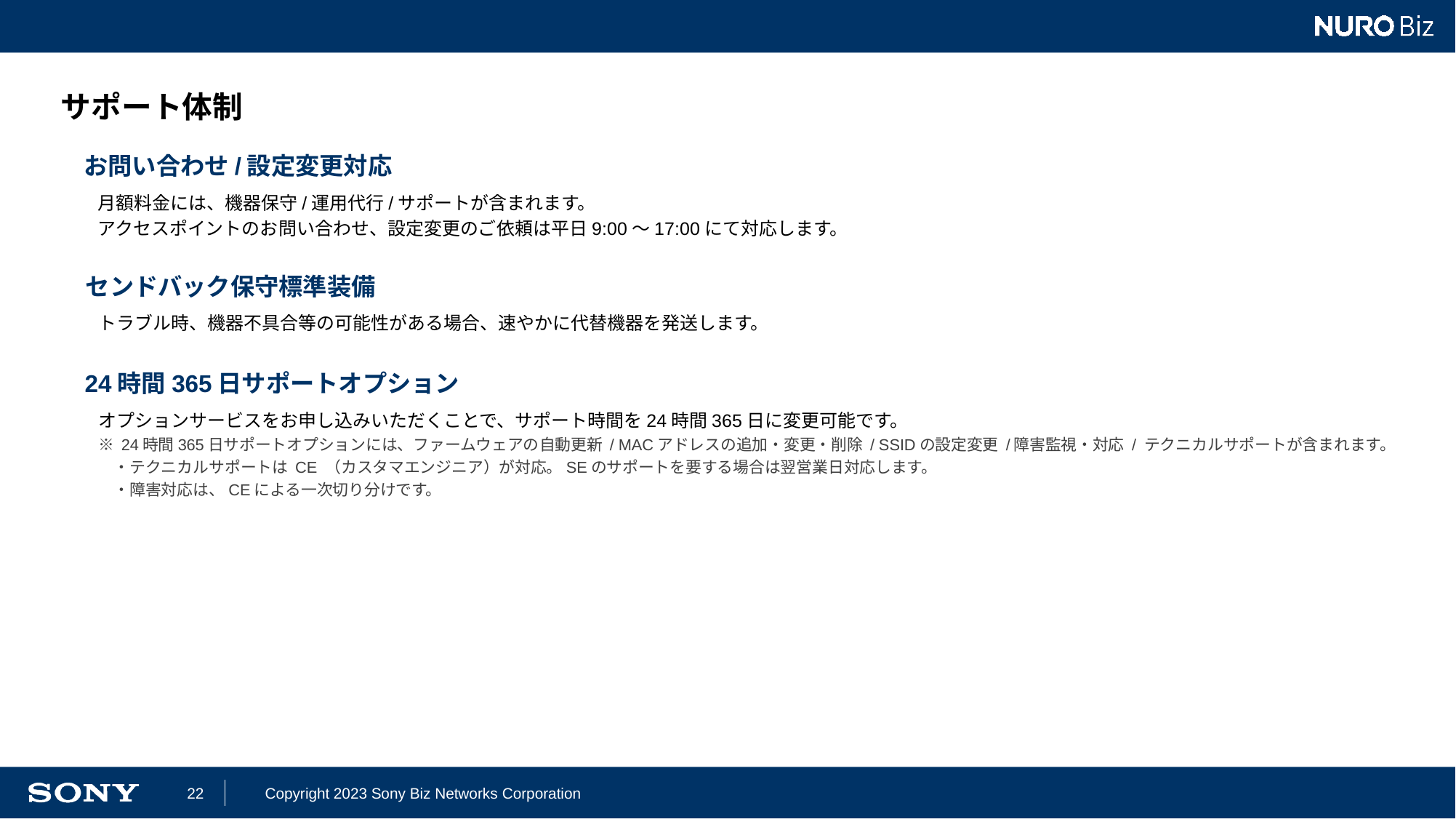

サポート体制
お問い合わせ/設定変更対応
月額料金には、機器保守/運用代行/サポートが含まれます。
アクセスポイントのお問い合わせ、設定変更のご依頼は平日9:00〜17:00にて対応します。
センドバック保守標準装備
トラブル時、機器不具合等の可能性がある場合、速やかに代替機器を発送します。
24時間365日サポートオプション
オプションサービスをお申し込みいただくことで、サポート時間を24時間365日に変更可能です。
※ 24時間365日サポートオプションには、ファームウェアの自動更新 / MACアドレスの追加・変更・削除 / SSIDの設定変更 /障害監視・対応 / テクニカルサポートが含まれます。
　・テクニカルサポートは CE （カスタマエンジニア）が対応。SEのサポートを要する場合は翌営業日対応します。
　・障害対応は、CEによる一次切り分けです。